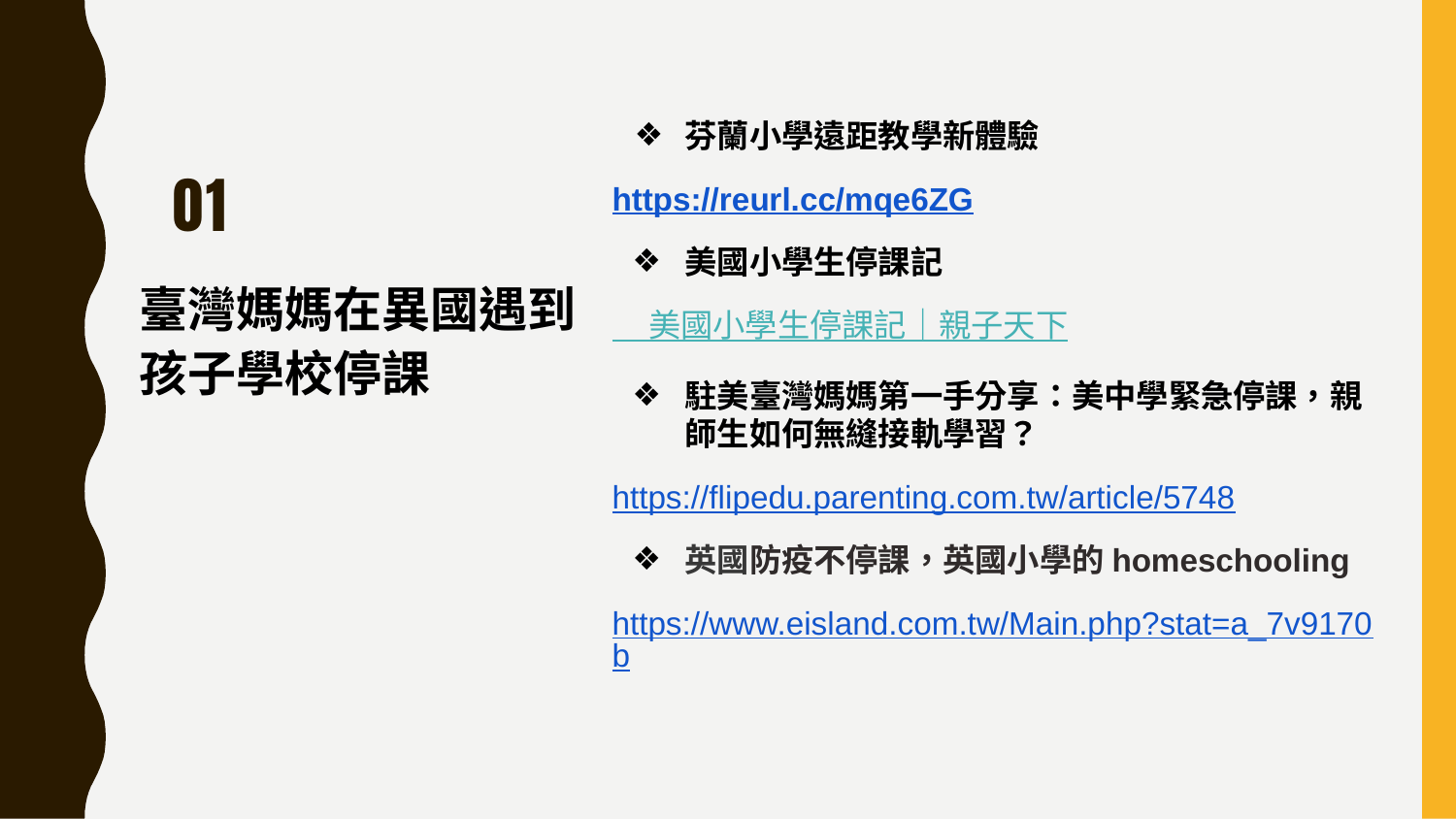

芬蘭小學遠距教學新體驗
https://reurl.cc/mqe6ZG
美國小學生停課記
     美國小學生停課記｜親子天下
駐美臺灣媽媽第一手分享：美中學緊急停課，親師生如何無縫接軌學習？
https://flipedu.parenting.com.tw/article/5748
英國防疫不停課，英國小學的homeschooling
https://www.eisland.com.tw/Main.php?stat=a_7v9170b

# 01
臺灣媽媽在異國遇到孩子學校停課